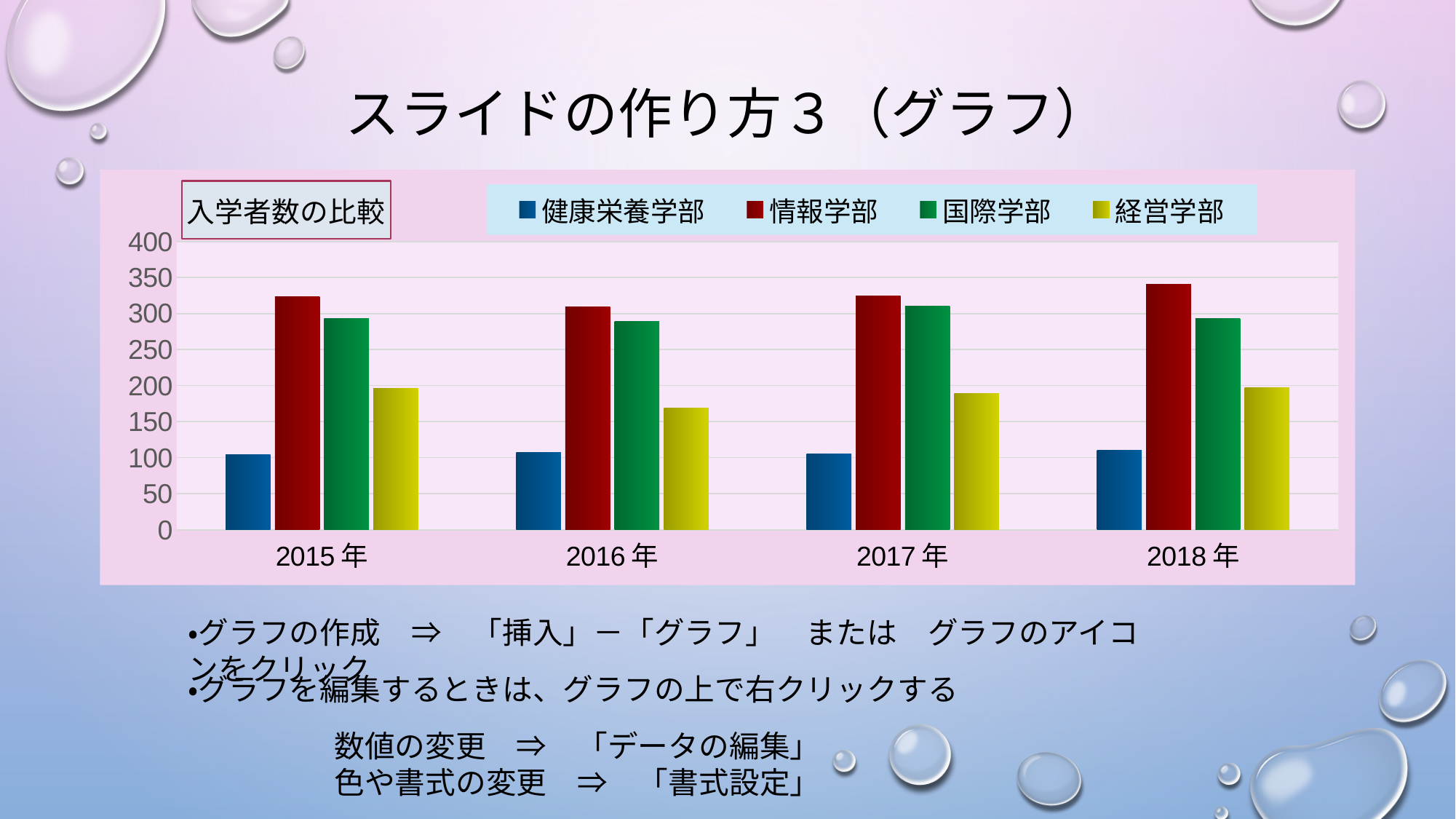

# スライドの作り方３（グラフ）

### Chart: 入学者数の比較

| Category | 健康栄養学部 | 情報学部 | 国際学部 | 経営学部 |
|---|---|---|---|---|
| 2015年 | 104.0 | 323.0 | 293.0 | 196.0 |
| 2016年 | 107.0 | 309.0 | 289.0 | 169.0 |
| 2017年 | 105.0 | 325.0 | 310.0 | 189.0 |
| 2018年 | 110.0 | 341.0 | 293.0 | 197.0 |
・グラフの作成　⇒　「挿入」－「グラフ」　または　グラフのアイコンをクリック
・グラフを編集するときは、グラフの上で右クリックする
数値の変更　⇒　「データの編集」
色や書式の変更　⇒　「書式設定」